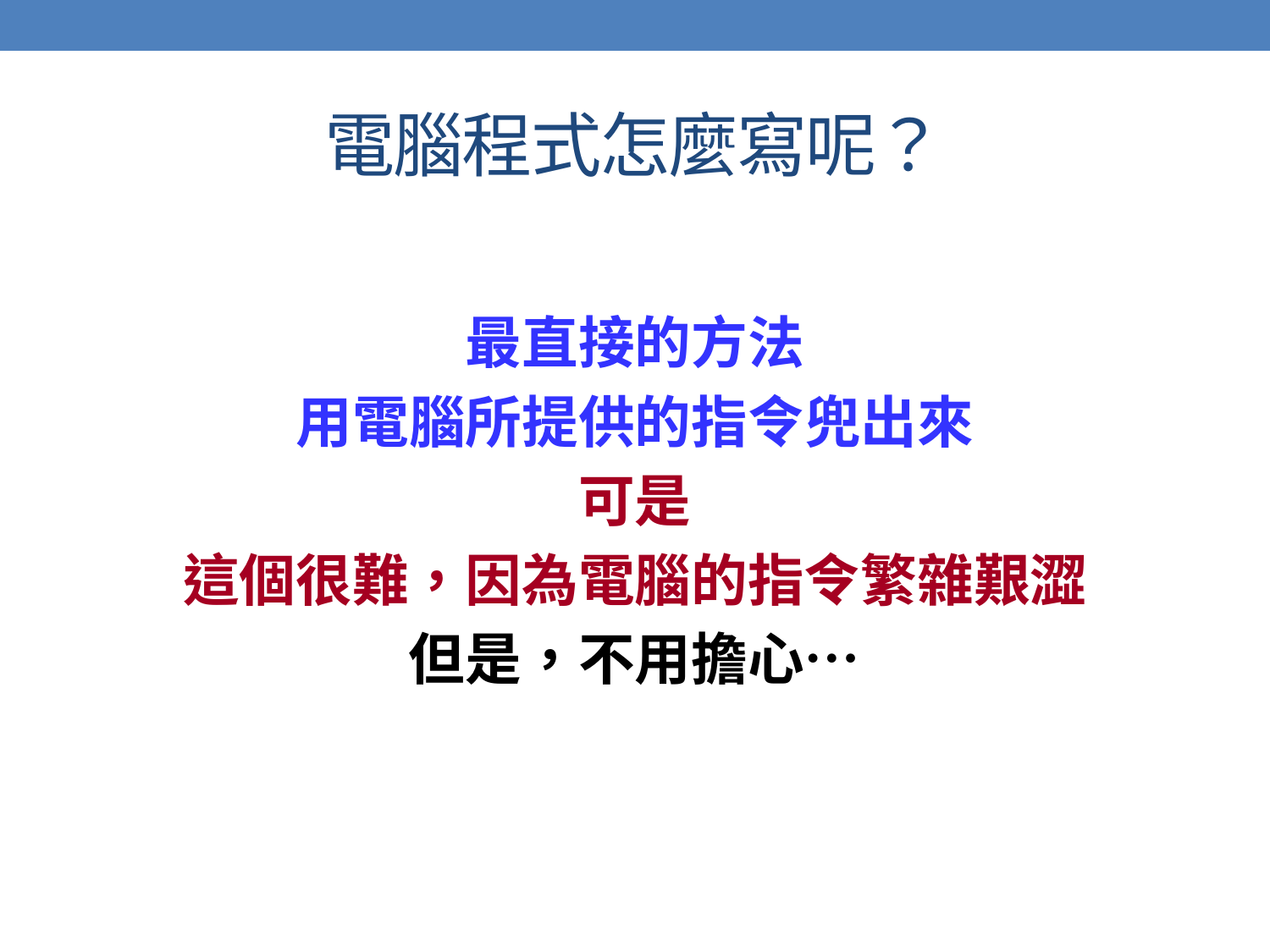

# 電腦程式怎麼寫呢？

最直接的方法
用電腦所提供的指令兜出來
可是
這個很難，因為電腦的指令繁雜艱澀
但是，不用擔心…